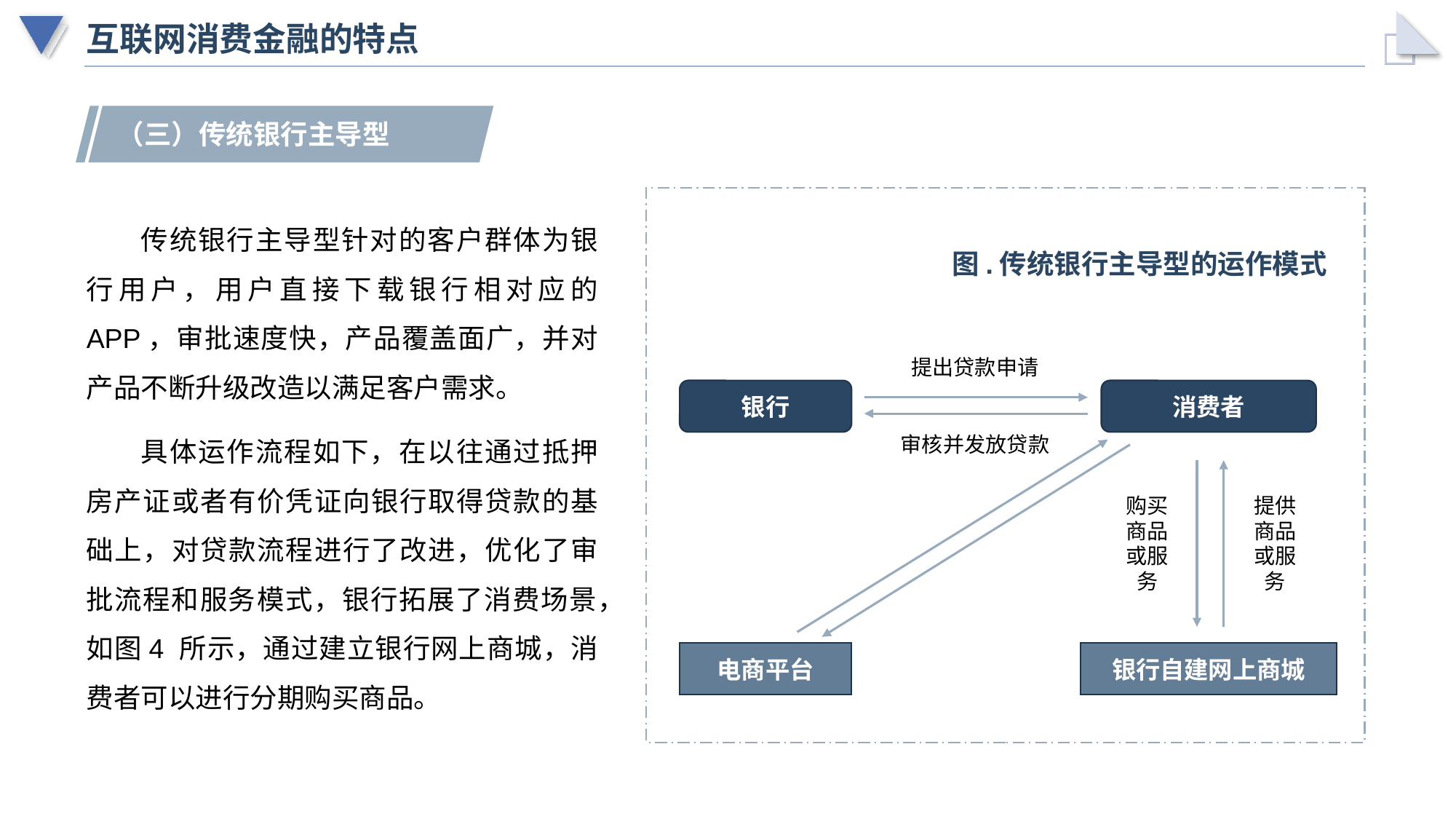

# 互联网消费金融的特点

（三）传统银行主导型

传统银行主导型针对的客户群体为银行用户，用户直接下载银行相对应的 APP，审批速度快，产品覆盖面广，并对产品不断升级改造以满足客户需求。
具体运作流程如下，在以往通过抵押房产证或者有价凭证向银行取得贷款的基础上，对贷款流程进行了改进，优化了审批流程和服务模式，银行拓展了消费场景，如图4 所示，通过建立银行网上商城，消费者可以进行分期购买商品。
图.传统银行主导型的运作模式
提出贷款申请
银行
消费者
审核并发放贷款
购买商品或服务
提供商品或服务
电商平台
银行自建网上商城